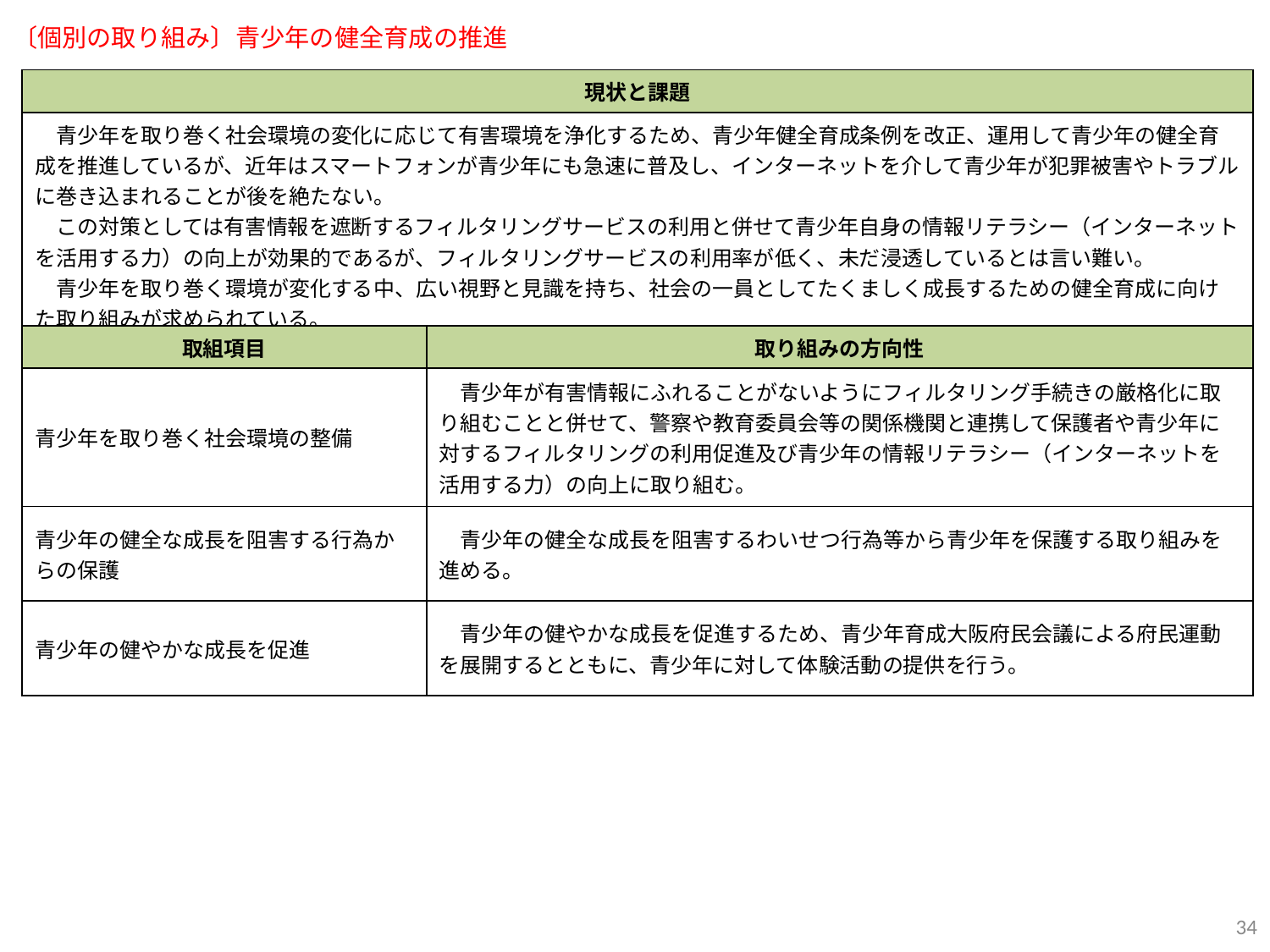

〔個別の取り組み〕青少年の健全育成の推進
| 現状と課題 |  |
| --- | --- |
| 青少年を取り巻く社会環境の変化に応じて有害環境を浄化するため、青少年健全育成条例を改正、運用して青少年の健全育成を推進しているが、近年はスマートフォンが青少年にも急速に普及し、インターネットを介して青少年が犯罪被害やトラブルに巻き込まれることが後を絶たない。 　この対策としては有害情報を遮断するフィルタリングサービスの利用と併せて青少年自身の情報リテラシー（インターネットを活用する力）の向上が効果的であるが、フィルタリングサービスの利用率が低く、未だ浸透しているとは言い難い。 　青少年を取り巻く環境が変化する中、広い視野と見識を持ち、社会の一員としてたくましく成長するための健全育成に向けた取り組みが求められている。 |  |
| 取組項目 | 取り組みの方向性 |
| 青少年を取り巻く社会環境の整備 | 青少年が有害情報にふれることがないようにフィルタリング手続きの厳格化に取り組むことと併せて、警察や教育委員会等の関係機関と連携して保護者や青少年に対するフィルタリングの利用促進及び青少年の情報リテラシー（インターネットを活用する力）の向上に取り組む。 |
| 青少年の健全な成長を阻害する行為からの保護 | 青少年の健全な成長を阻害するわいせつ行為等から青少年を保護する取り組みを進める。 |
| 青少年の健やかな成長を促進 | 青少年の健やかな成長を促進するため、青少年育成大阪府民会議による府民運動を展開するとともに、青少年に対して体験活動の提供を行う。 |
34